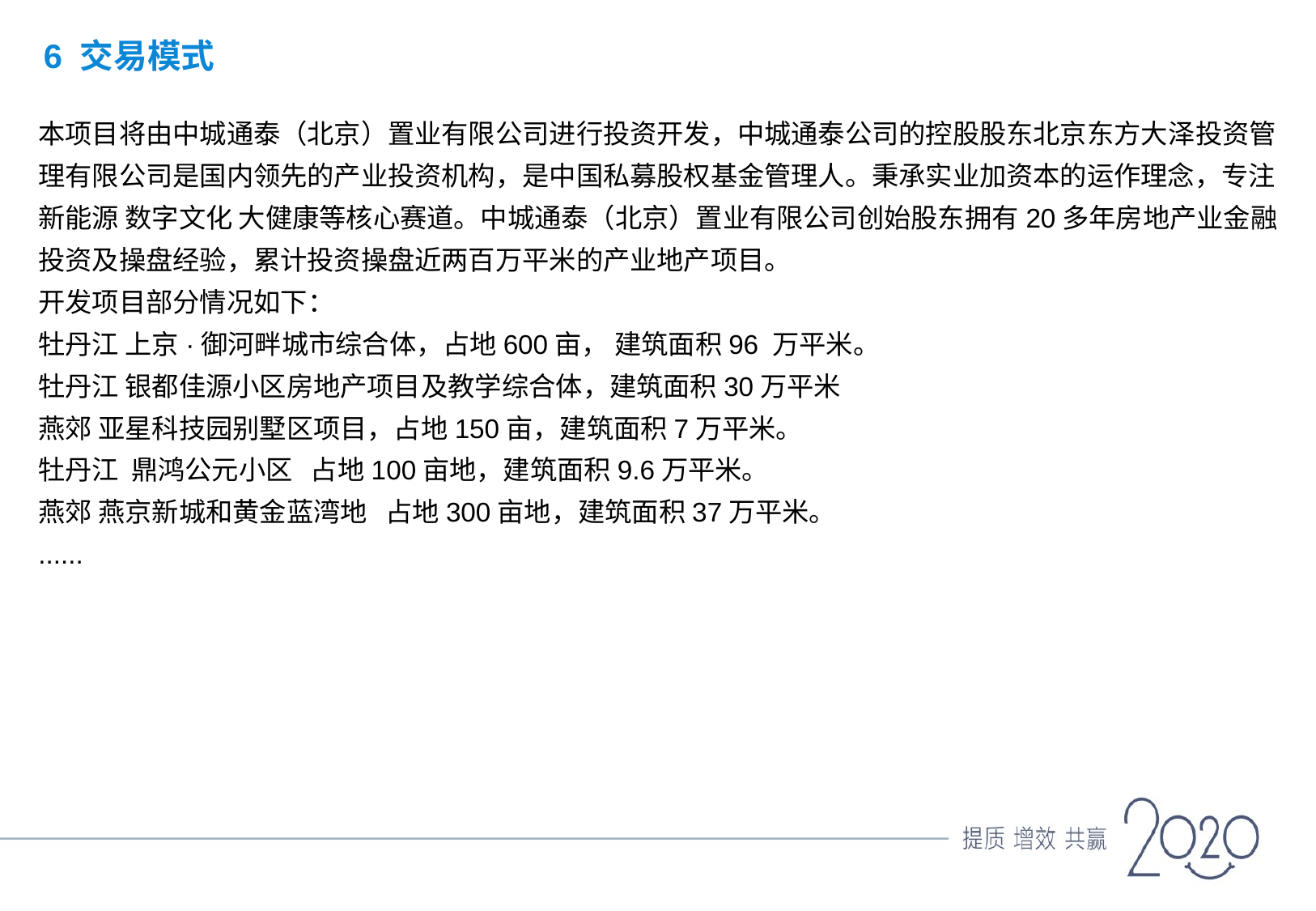

6 交易模式
本项目将由中城通泰（北京）置业有限公司进行投资开发，中城通泰公司的控股股东北京东方大泽投资管理有限公司是国内领先的产业投资机构，是中国私募股权基金管理人。秉承实业加资本的运作理念，专注新能源 数字文化 大健康等核心赛道。中城通泰（北京）置业有限公司创始股东拥有20多年房地产业金融投资及操盘经验，累计投资操盘近两百万平米的产业地产项目。
开发项目部分情况如下：
牡丹江 上京·御河畔城市综合体，占地600亩， 建筑面积96 万平米。
牡丹江 银都佳源小区房地产项目及教学综合体，建筑面积30万平米
燕郊 亚星科技园别墅区项目，占地150亩，建筑面积7万平米。
牡丹江  鼎鸿公元小区   占地100亩地，建筑面积9.6万平米。
燕郊 燕京新城和黄金蓝湾地   占地300亩地，建筑面积37万平米。
......
12